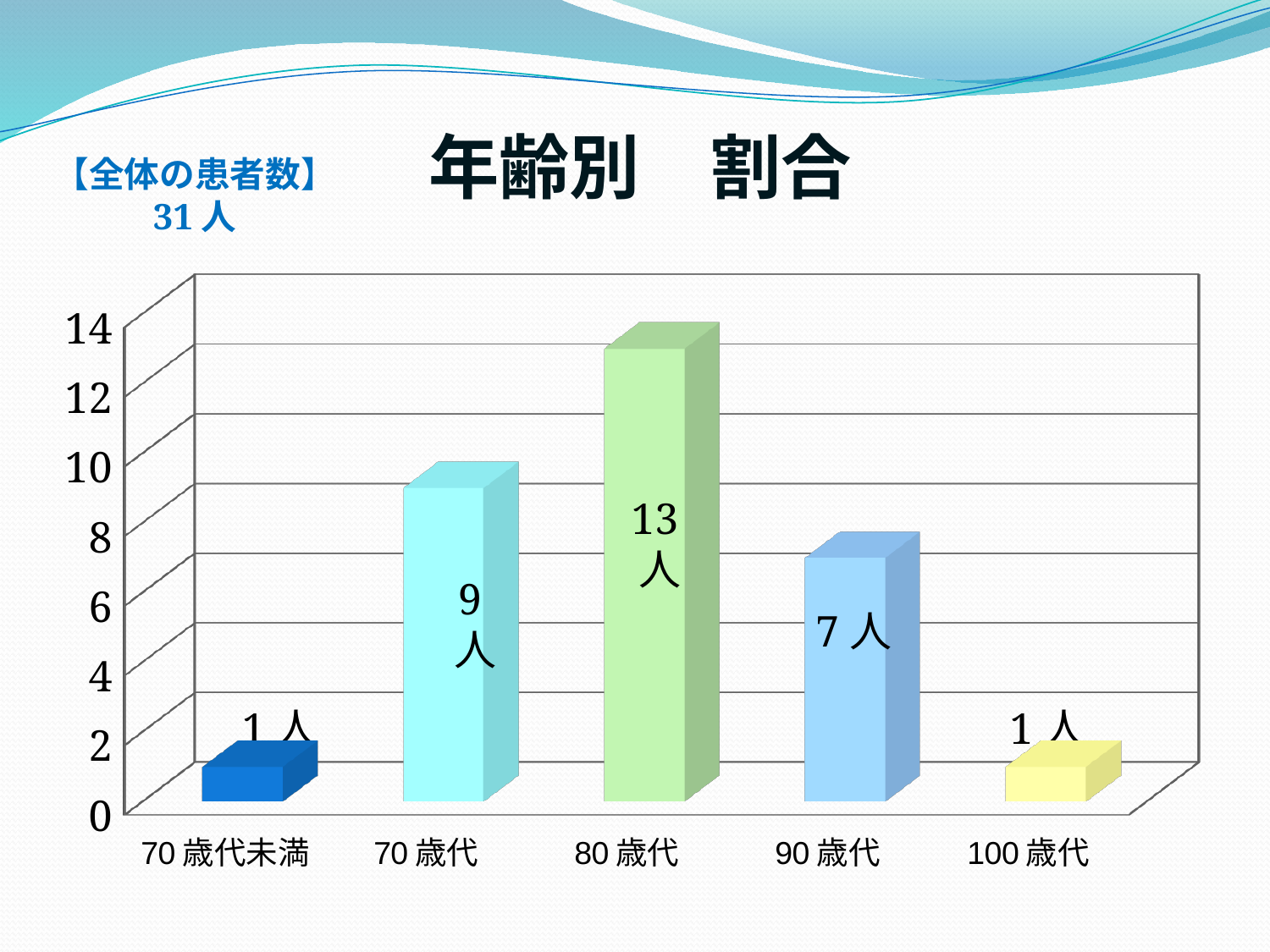

# 年齢別　割合
【全体の患者数】
31人

[unsupported chart]

13人
9人
7人
1人
1人